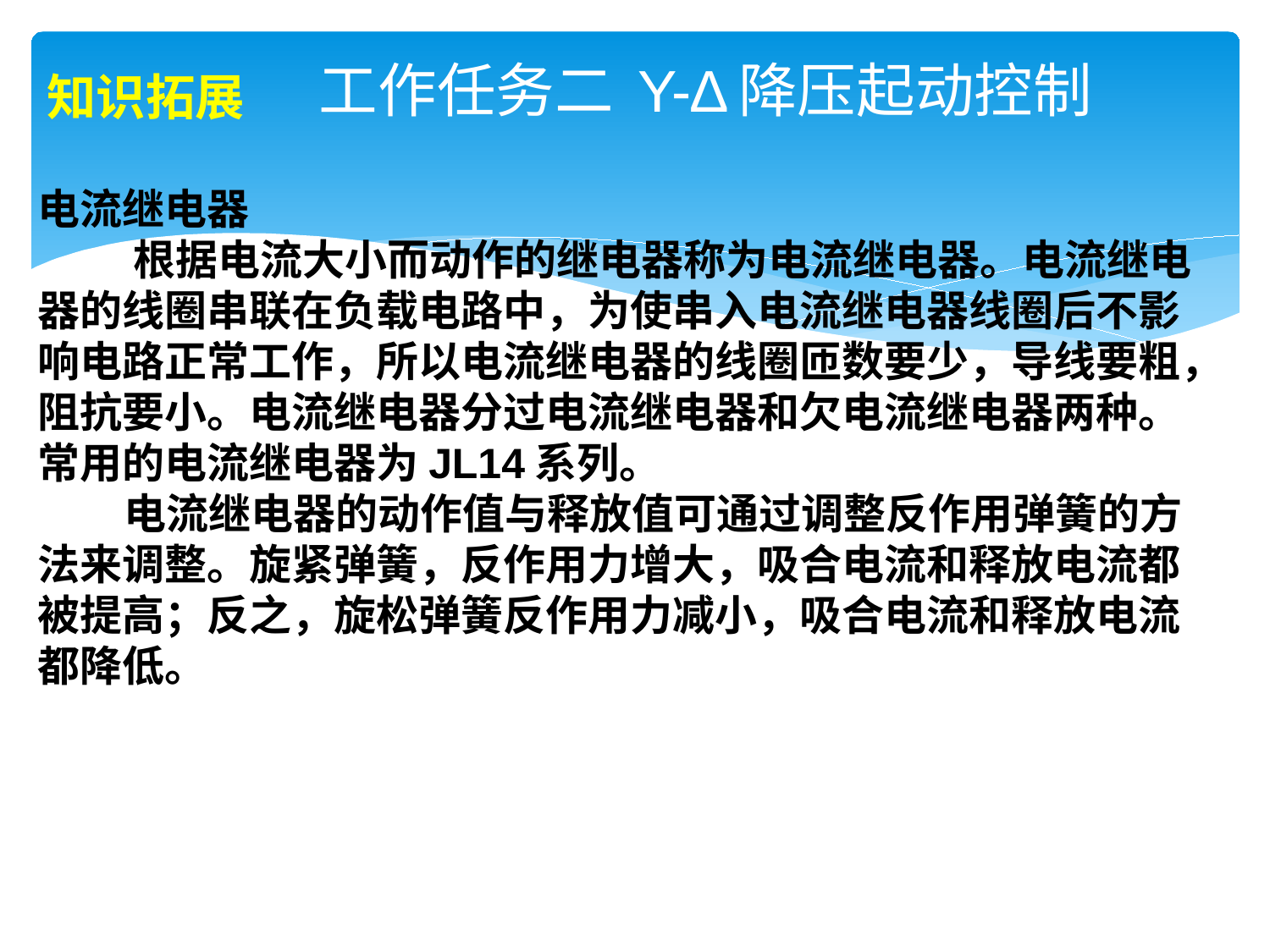

# 工作任务二 Y-∆降压起动控制
知识拓展
电流继电器
         根据电流大小而动作的继电器称为电流继电器。电流继电器的线圈串联在负载电路中，为使串入电流继电器线圈后不影响电路正常工作，所以电流继电器的线圈匝数要少，导线要粗，阻抗要小。电流继电器分过电流继电器和欠电流继电器两种。常用的电流继电器为JL14系列。
        电流继电器的动作值与释放值可通过调整反作用弹簧的方法来调整。旋紧弹簧，反作用力增大，吸合电流和释放电流都被提高；反之，旋松弹簧反作用力减小，吸合电流和释放电流都降低。